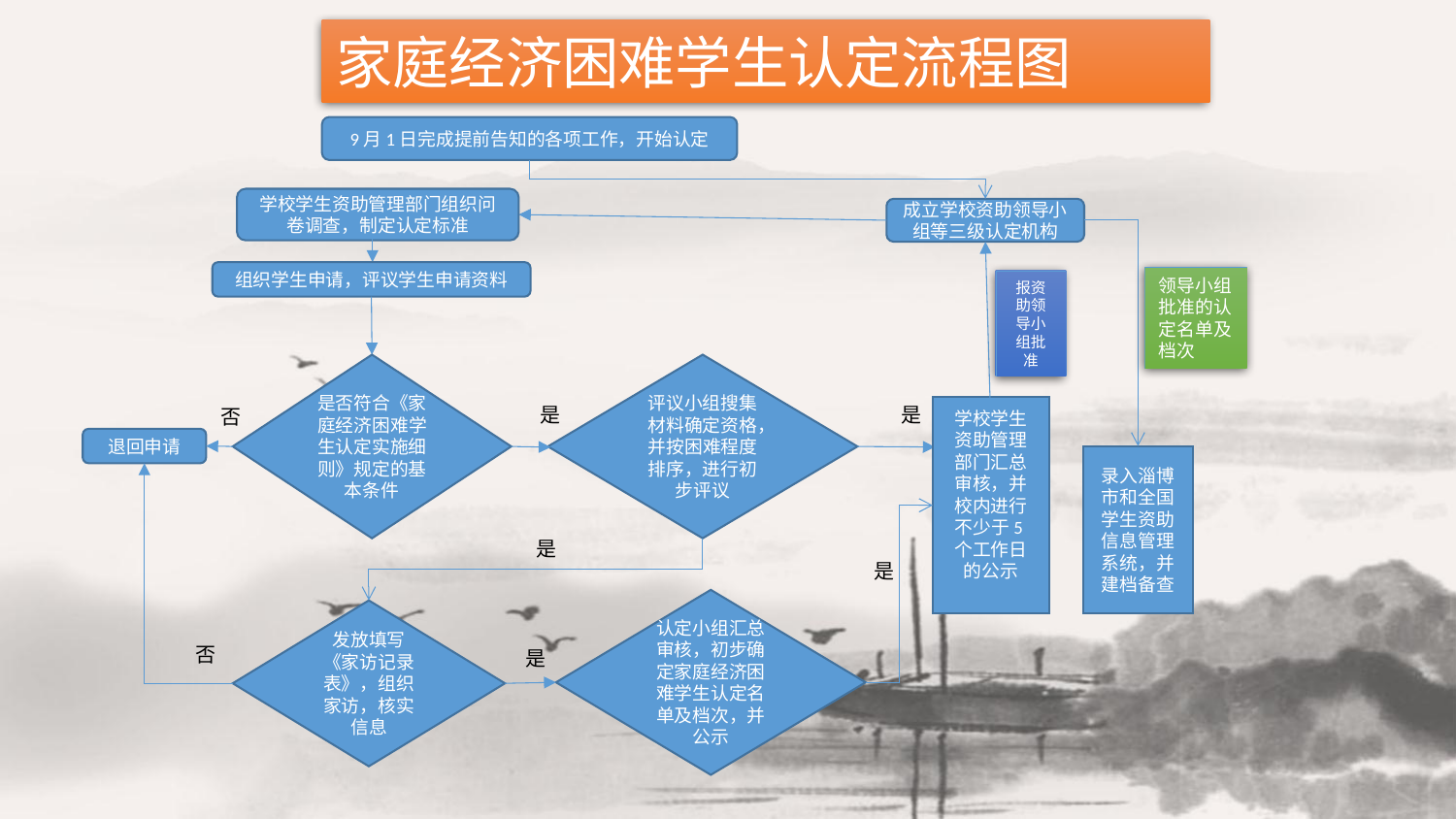

家庭经济困难学生认定流程图
9月1日完成提前告知的各项工作，开始认定
学校学生资助管理部门组织问卷调查，制定认定标准
成立学校资助领导小组等三级认定机构
组织学生申请，评议学生申请资料
领导小组批准的认定名单及档次
报资助领导小组批准
是否符合《家庭经济困难学生认定实施细则》规定的基本条件
评议小组搜集材料确定资格，并按困难程度排序，进行初步评议
是
是
否
学校学生资助管理部门汇总审核，并校内进行不少于5个工作日的公示

退回申请
录入淄博市和全国学生资助信息管理系统，并建档备查
是
是
认定小组汇总审核，初步确定家庭经济困难学生认定名单及档次，并公示
发放填写《家访记录表》，组织家访，核实信息
否
是